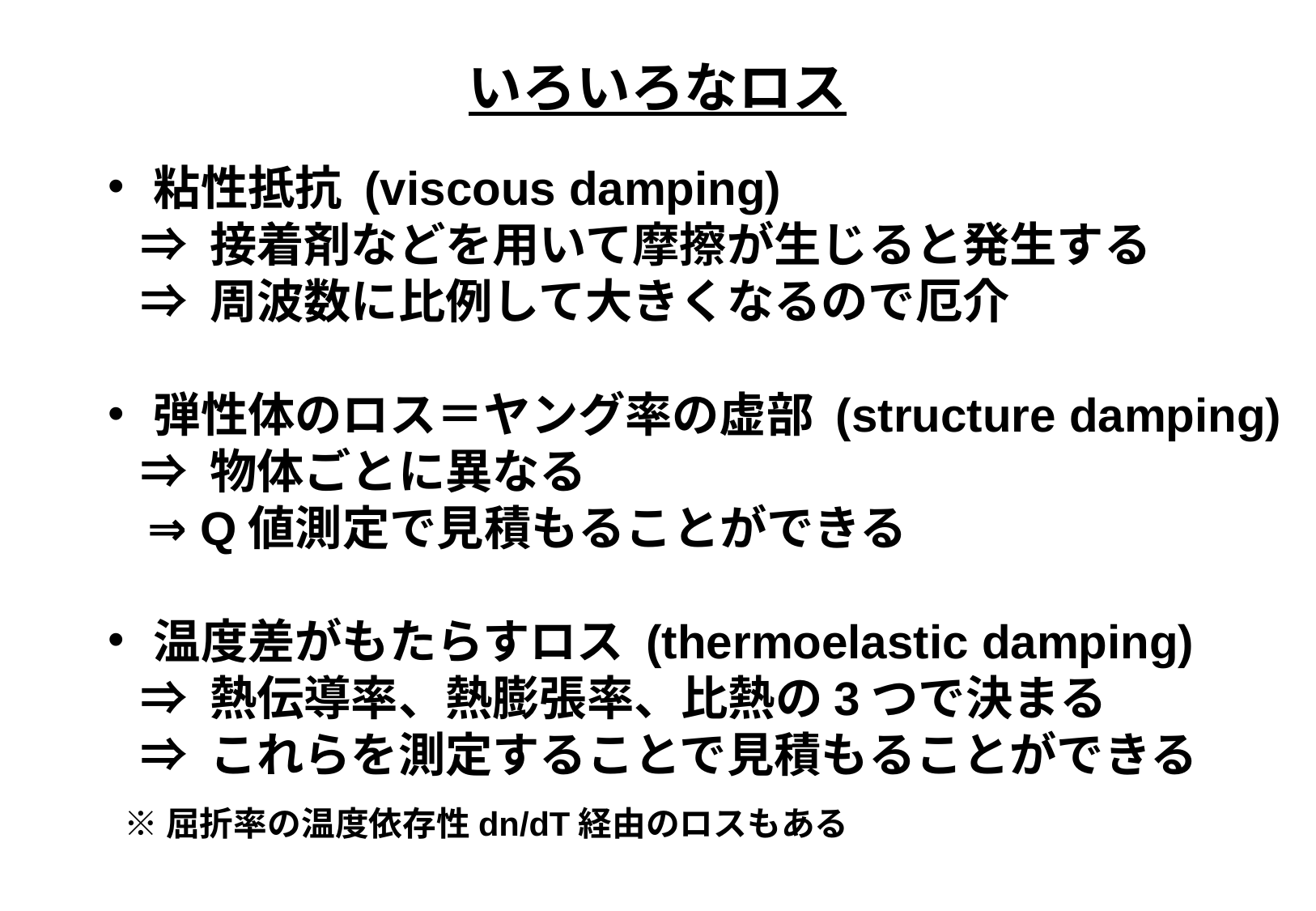

# いろいろなロス
粘性抵抗 (viscous damping)
   ⇒ 接着剤などを用いて摩擦が生じると発生する
   ⇒ 周波数に比例して大きくなるので厄介

弾性体のロス＝ヤング率の虚部 (structure damping)
   ⇒ 物体ごとに異なる
   ⇒ Q値測定で見積もることができる

温度差がもたらすロス (thermoelastic damping)
   ⇒ 熱伝導率、熱膨張率、比熱の3つで決まる
   ⇒ これらを測定することで見積もることができる
※屈折率の温度依存性dn/dT経由のロスもある